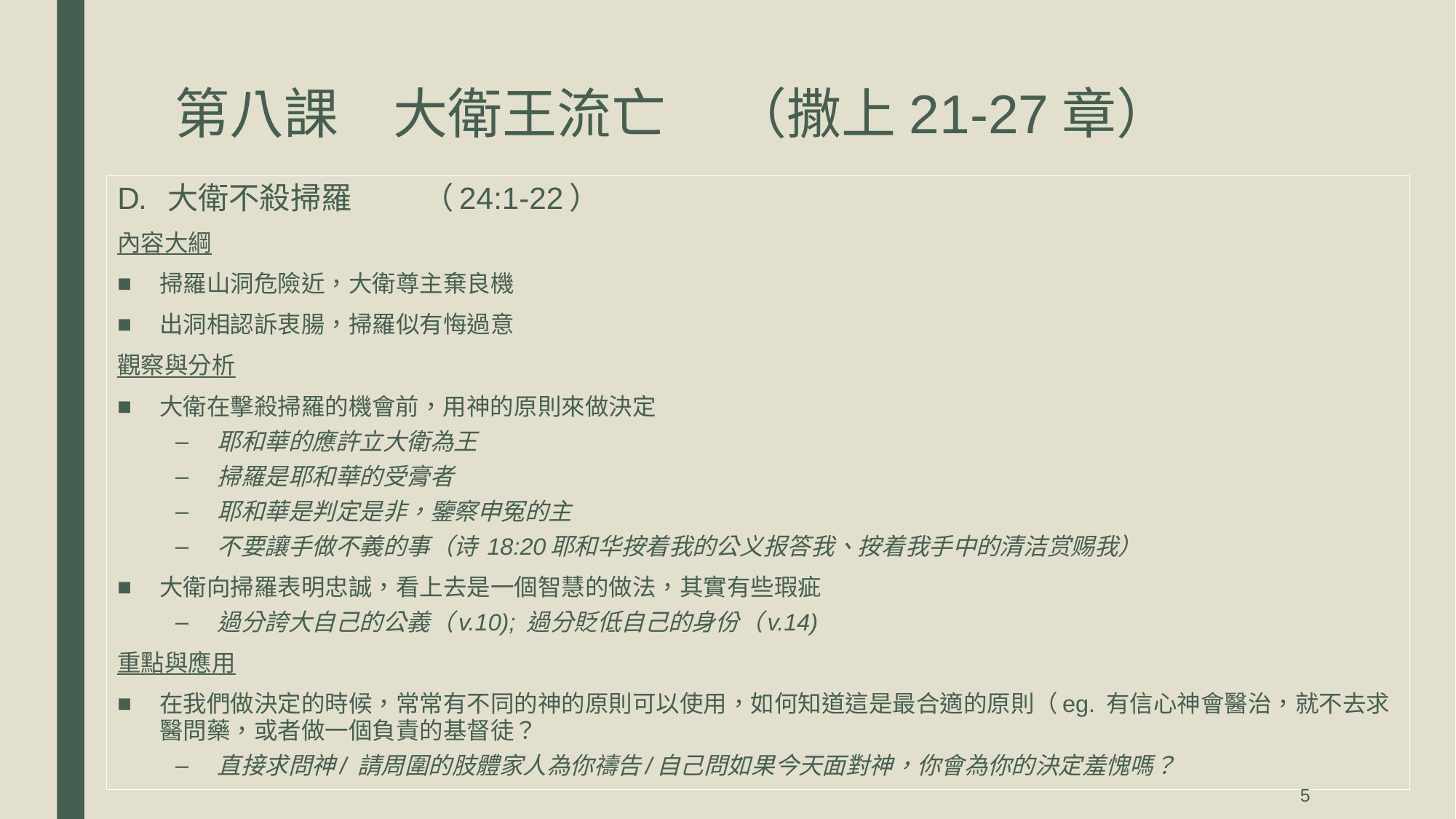

# 第八課	大衛王流亡	 （撒上21-27章）
大衛不殺掃羅	（24:1-22）
內容大綱
掃羅山洞危險近，大衛尊主棄良機
出洞相認訴衷腸，掃羅似有悔過意
觀察與分析
大衛在擊殺掃羅的機會前，用神的原則來做決定
耶和華的應許立大衛為王
掃羅是耶和華的受膏者
耶和華是判定是非，鑒察申冤的主
不要讓手做不義的事（诗 18:20耶和华按着我的公义报答我、按着我手中的清洁赏赐我）
大衛向掃羅表明忠誠，看上去是一個智慧的做法，其實有些瑕疵
過分誇大自己的公義（v.10); 過分貶低自己的身份（v.14)
重點與應用
在我們做決定的時候，常常有不同的神的原則可以使用，如何知道這是最合適的原則（eg. 有信心神會醫治，就不去求醫問藥，或者做一個負責的基督徒？
直接求問神/ 請周圍的肢體家人為你禱告/自己問如果今天面對神，你會為你的決定羞愧嗎？

5